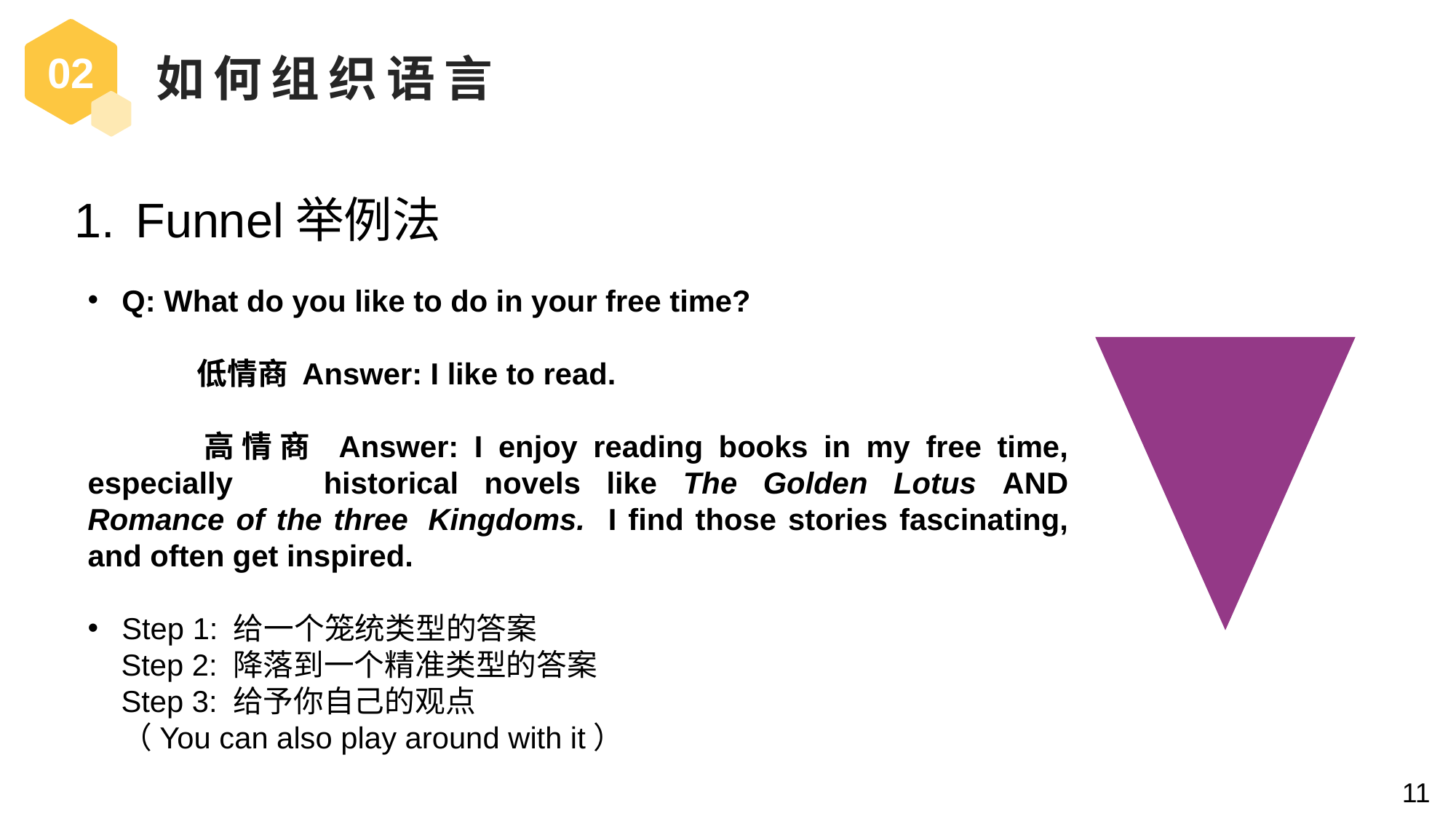

02
如何组织语言

Funnel举例法

Q: What do you like to do in your free time?

	低情商 Answer: I like to read.

	高情商 Answer: I enjoy reading books in my free time, especially 	historical novels like The Golden Lotus AND Romance of the three 	Kingdoms.  I find those stories fascinating, and often get inspired.

Step 1: 给一个笼统类型的答案
    Step 2: 降落到一个精准类型的答案
    Step 3: 给予你自己的观点
    （You can also play around with it）

11